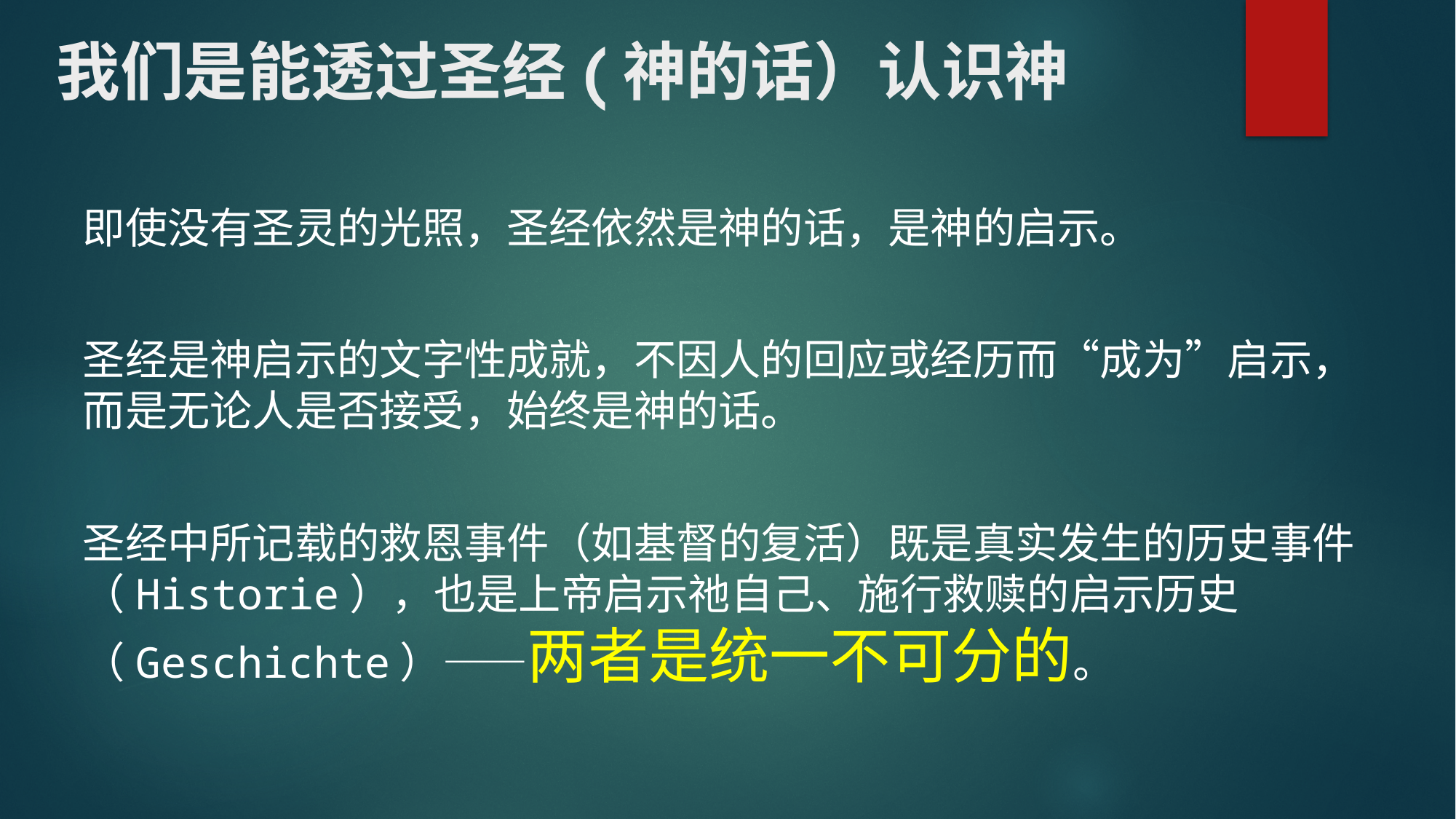

# 我们是能透过圣经(神的话）认识神

即使没有圣灵的光照，圣经依然是神的话，是神的启示。

圣经是神启示的文字性成就，不因人的回应或经历而“成为”启示，而是无论人是否接受，始终是神的话。

圣经中所记载的救恩事件（如基督的复活）既是真实发生的历史事件（Historie），也是上帝启示祂自己、施行救赎的启示历史（Geschichte）——两者是统一不可分的。